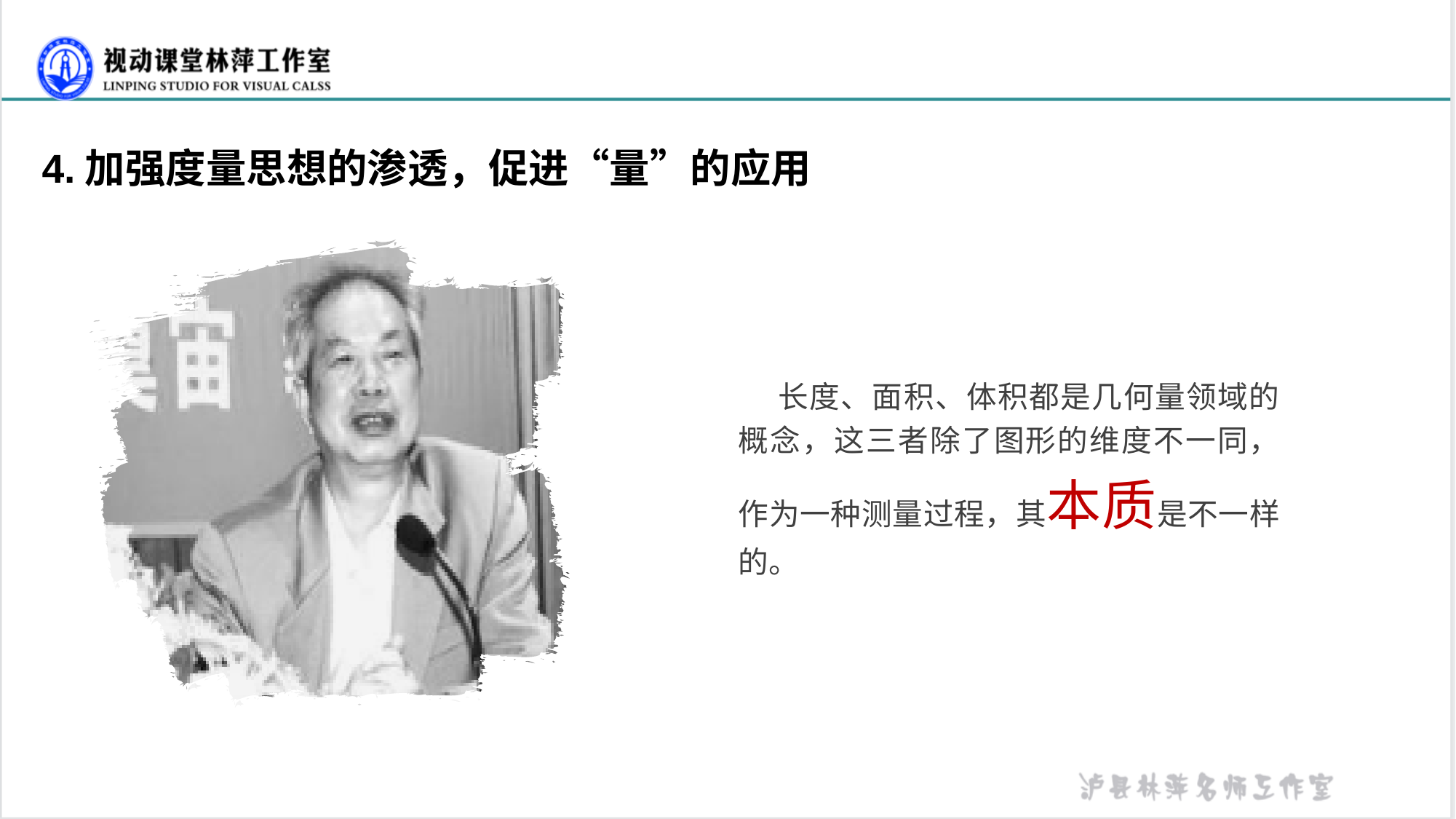

4.加强度量思想的渗透，促进“量”的应用

    长度、面积、体积都是几何量领域的概念，这三者除了图形的维度不一同，作为一种测量过程，其本质是不一样的。